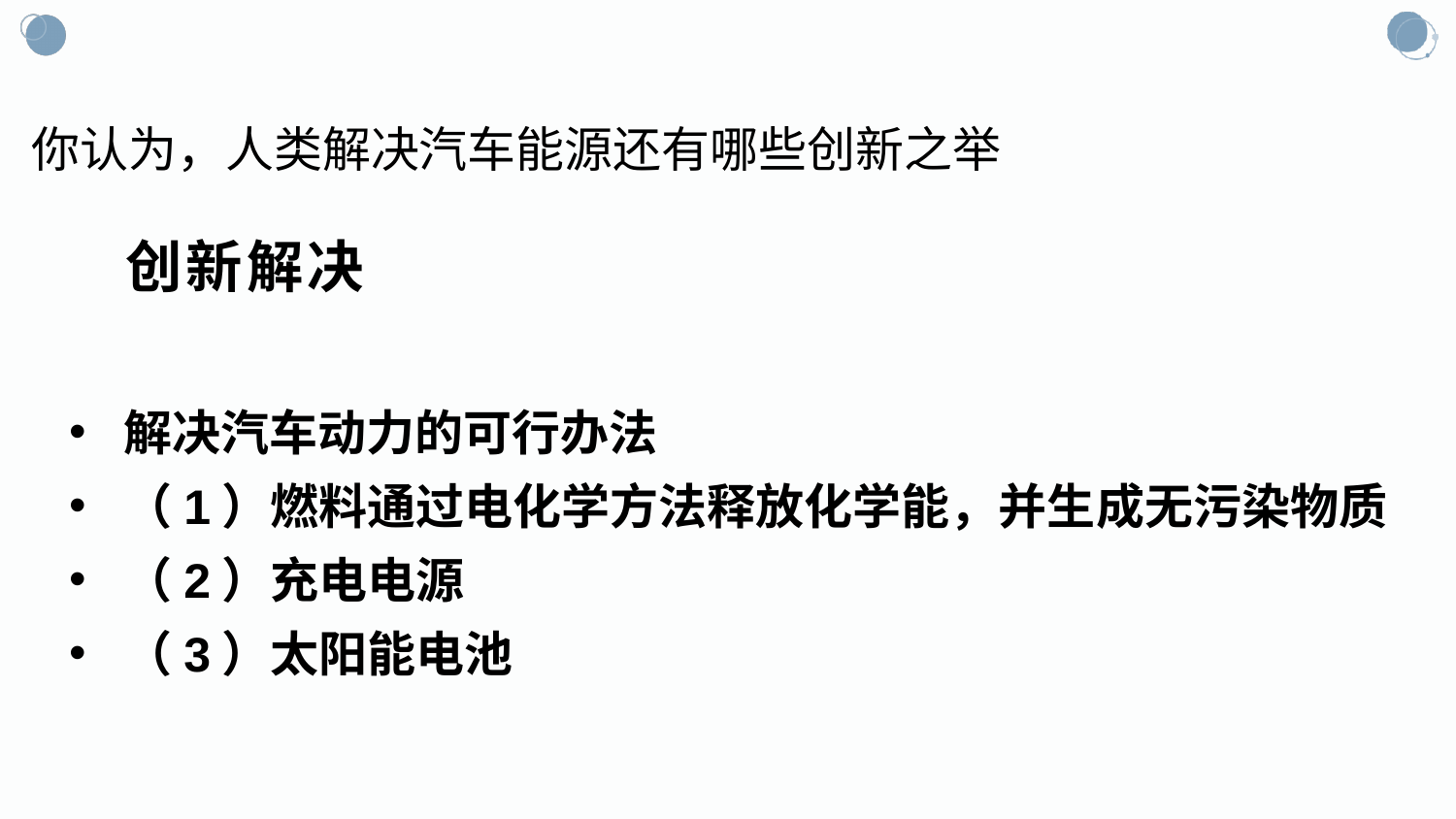

你认为，人类解决汽车能源还有哪些创新之举
# 创新解决
解决汽车动力的可行办法
（1）燃料通过电化学方法释放化学能，并生成无污染物质
（2）充电电源
（3）太阳能电池